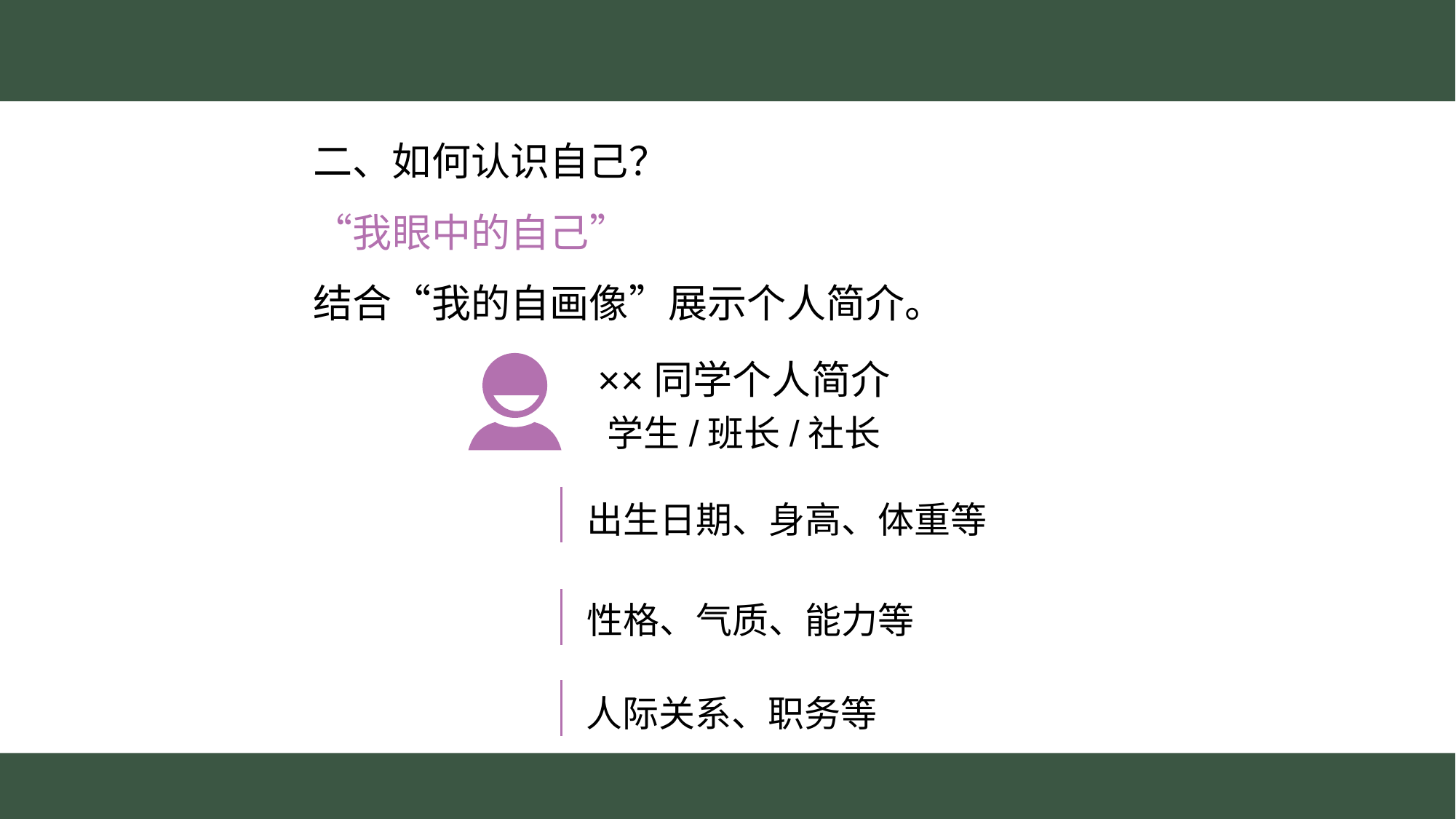

二、如何认识自己？
　　“我眼中的自己”
　　结合“我的自画像”展示个人简介。
××同学个人简介
学生/班长/社长

出生日期、身高、体重等
性格、气质、能力等
人际关系、职务等